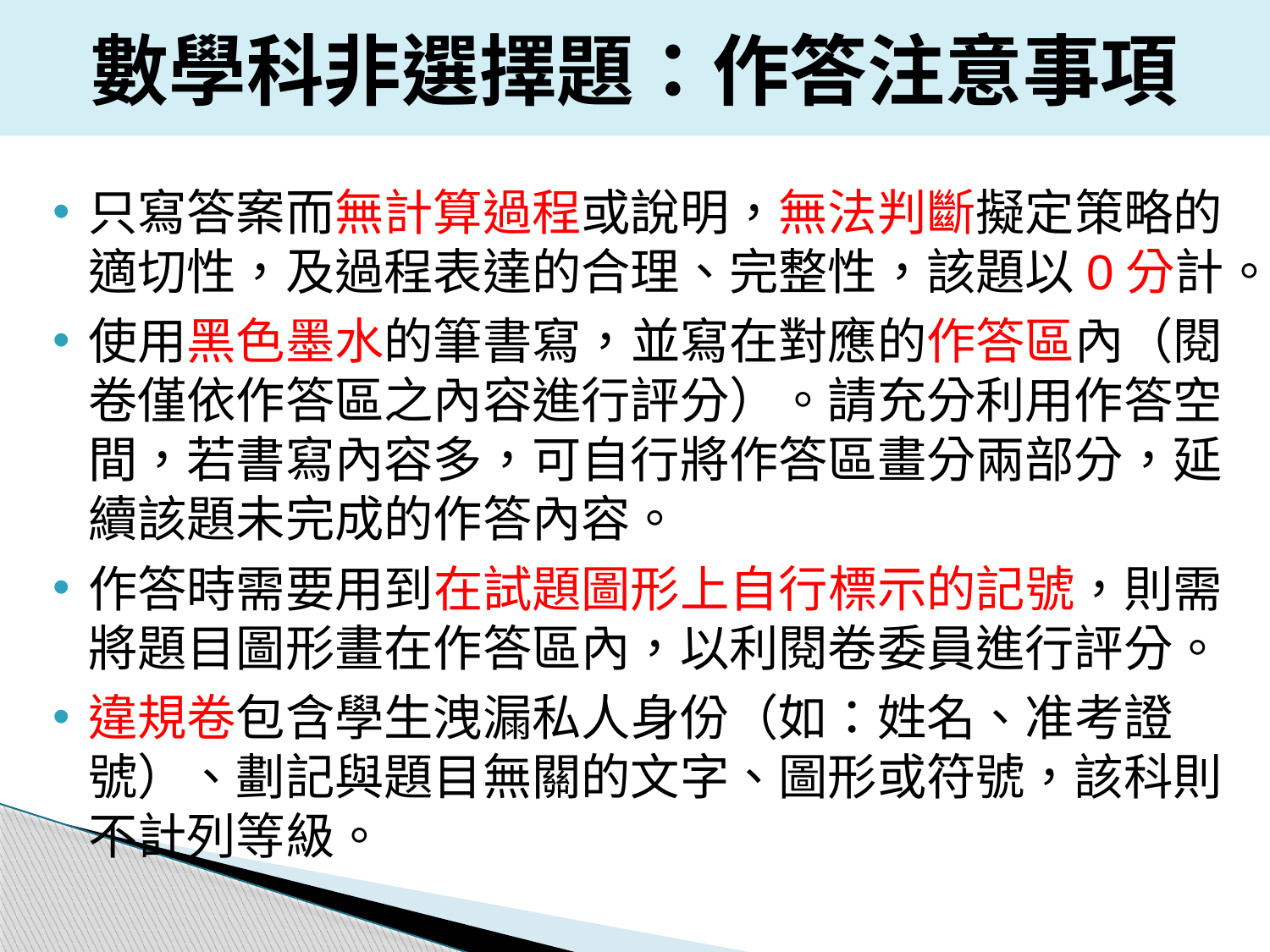

數學科非選擇題：作答注意事項
只寫答案而無計算過程或說明，無法判斷擬定策略的適切性，及過程表達的合理、完整性，該題以0分計。
使用黑色墨水的筆書寫，並寫在對應的作答區內（閱卷僅依作答區之內容進行評分）。請充分利用作答空間，若書寫內容多，可自行將作答區畫分兩部分，延續該題未完成的作答內容。
作答時需要用到在試題圖形上自行標示的記號，則需將題目圖形畫在作答區內，以利閱卷委員進行評分。
違規卷包含學生洩漏私人身份（如：姓名、准考證號）、劃記與題目無關的文字、圖形或符號，該科則不計列等級。